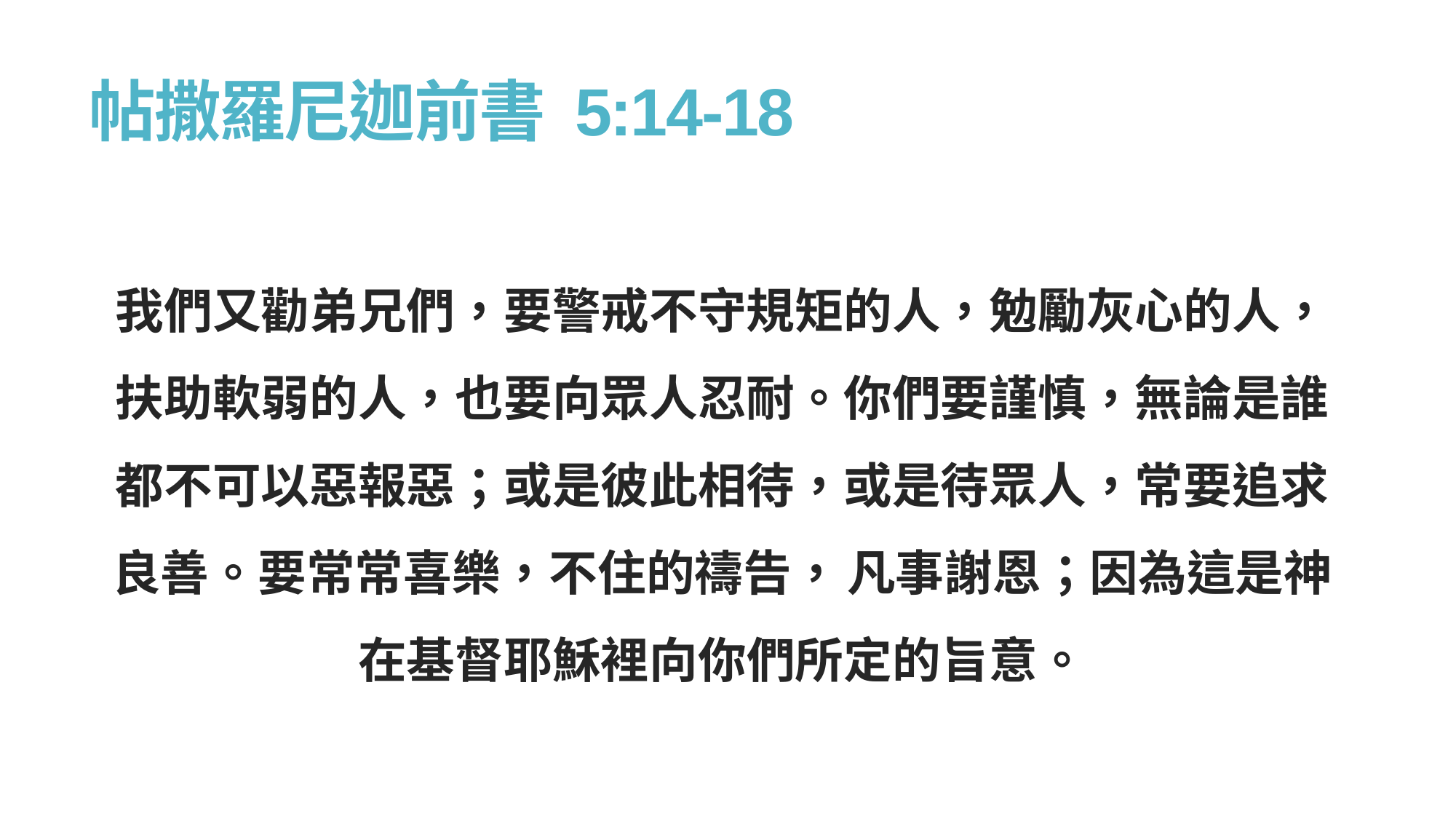

# 帖撒羅尼迦前書 5:14-18
我們又勸弟兄們，要警戒不守規矩的人，勉勵灰心的人，扶助軟弱的人，也要向眾人忍耐。你們要謹慎，無論是誰都不可以惡報惡；或是彼此相待，或是待眾人，常要追求良善。要常常喜樂，不住的禱告， 凡事謝恩；因為這是神在基督耶穌裡向你們所定的旨意。